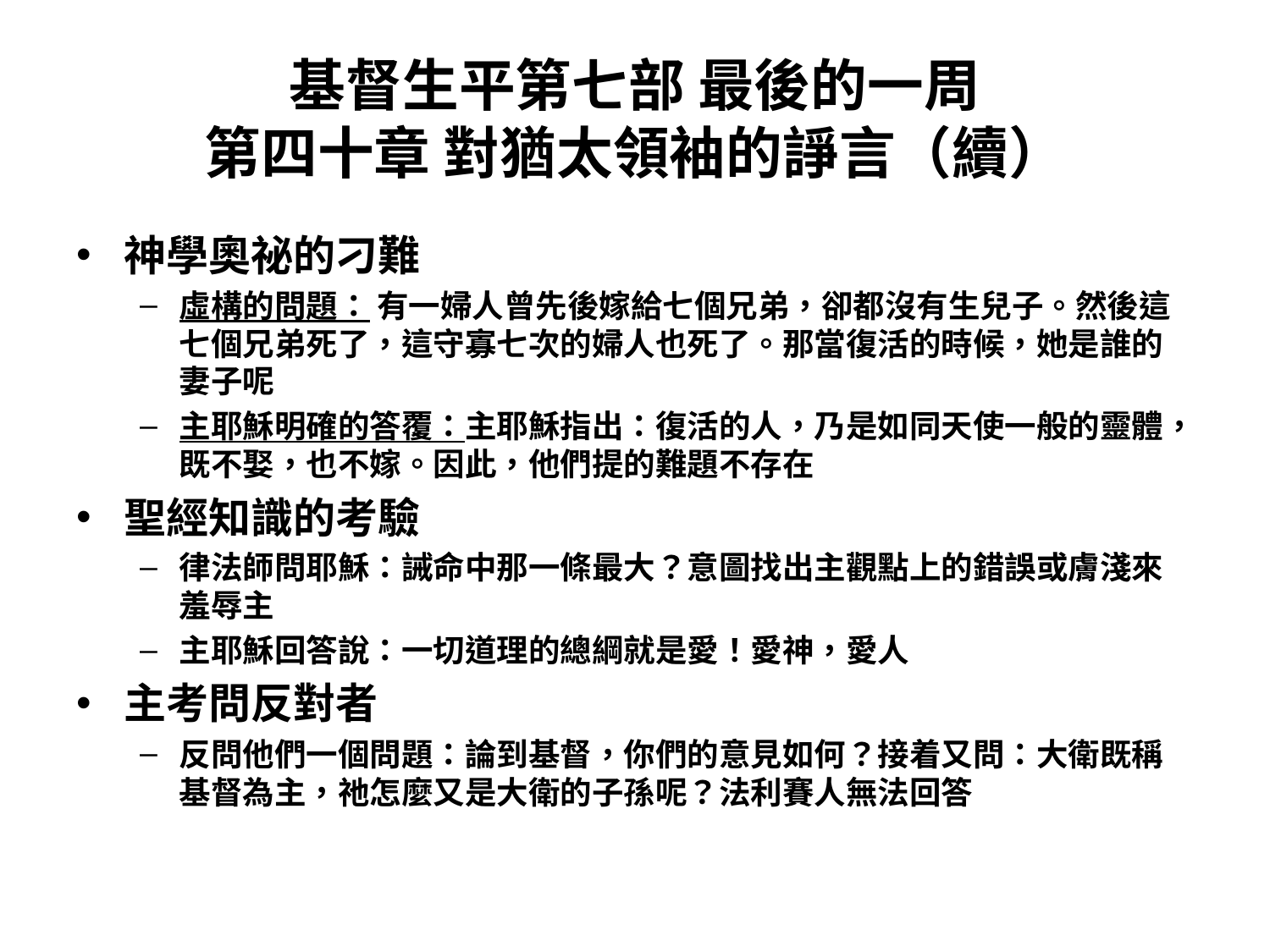

# 基督生平第七部 最後的一周 第四十章 對猶太領袖的諍言（續）
神學奧祕的刁難
虛構的問題： 有一婦人曾先後嫁給七個兄弟，卻都沒有生兒子。然後這七個兄弟死了，這守寡七次的婦人也死了。那當復活的時候，她是誰的妻子呢
主耶穌明確的答覆：主耶穌指出：復活的人，乃是如同天使一般的靈體，既不娶，也不嫁。因此，他們提的難題不存在
聖經知識的考驗
律法師問耶穌：誡命中那一條最大？意圖找出主觀點上的錯誤或膚淺來羞辱主
主耶穌回答說：一切道理的總綱就是愛！愛神，愛人
主考問反對者
反問他們一個問題：論到基督，你們的意見如何？接着又問：大衛既稱基督為主，祂怎麼又是大衛的子孫呢？法利賽人無法回答